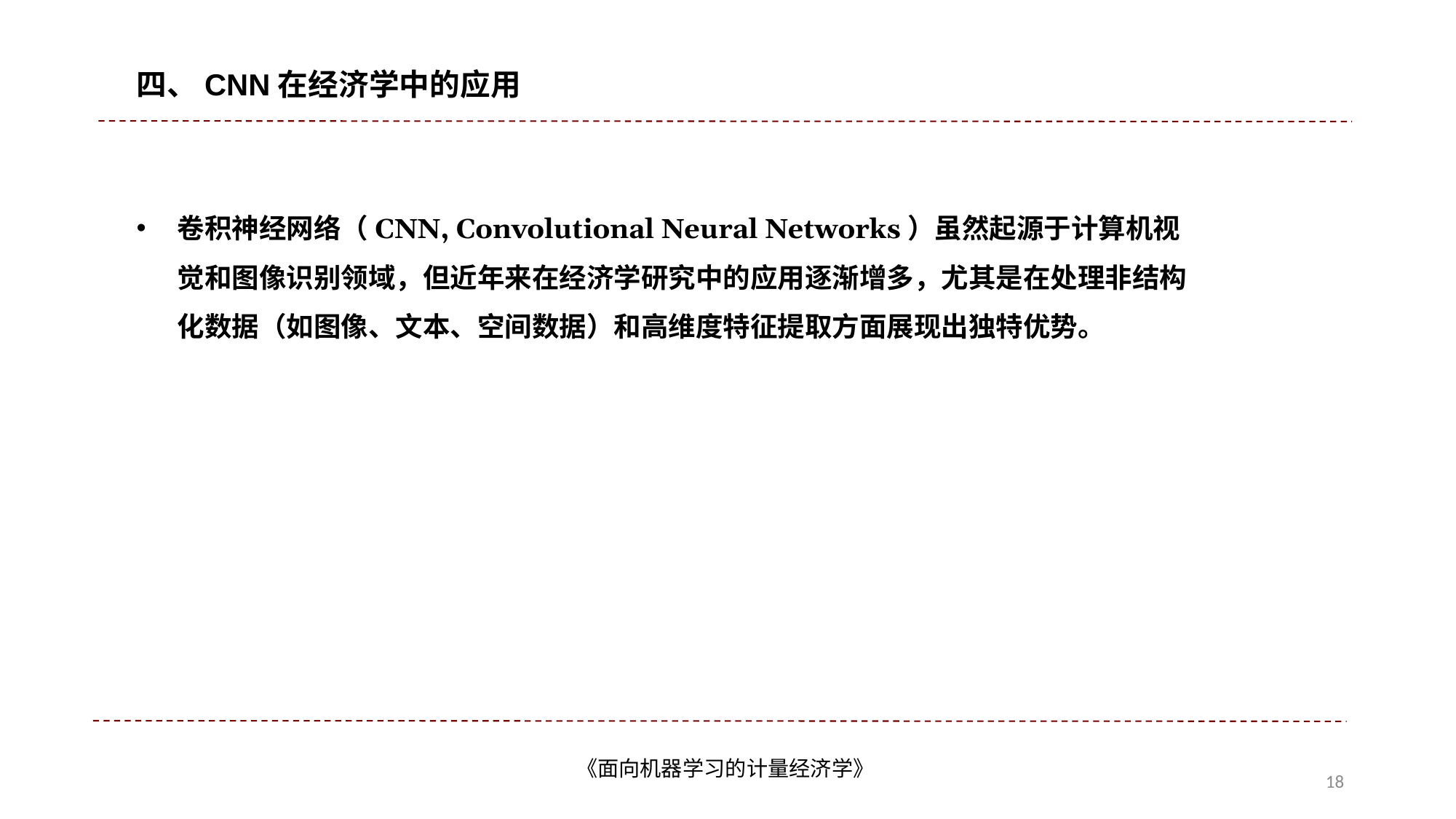

四、CNN在经济学中的应用

卷积神经网络（CNN, Convolutional Neural Networks）虽然起源于计算机视觉和图像识别领域，但近年来在经济学研究中的应用逐渐增多，尤其是在处理非结构化数据（如图像、文本、空间数据）和高维度特征提取方面展现出独特优势。

2025年7月
《面向机器学习的计量经济学》
18